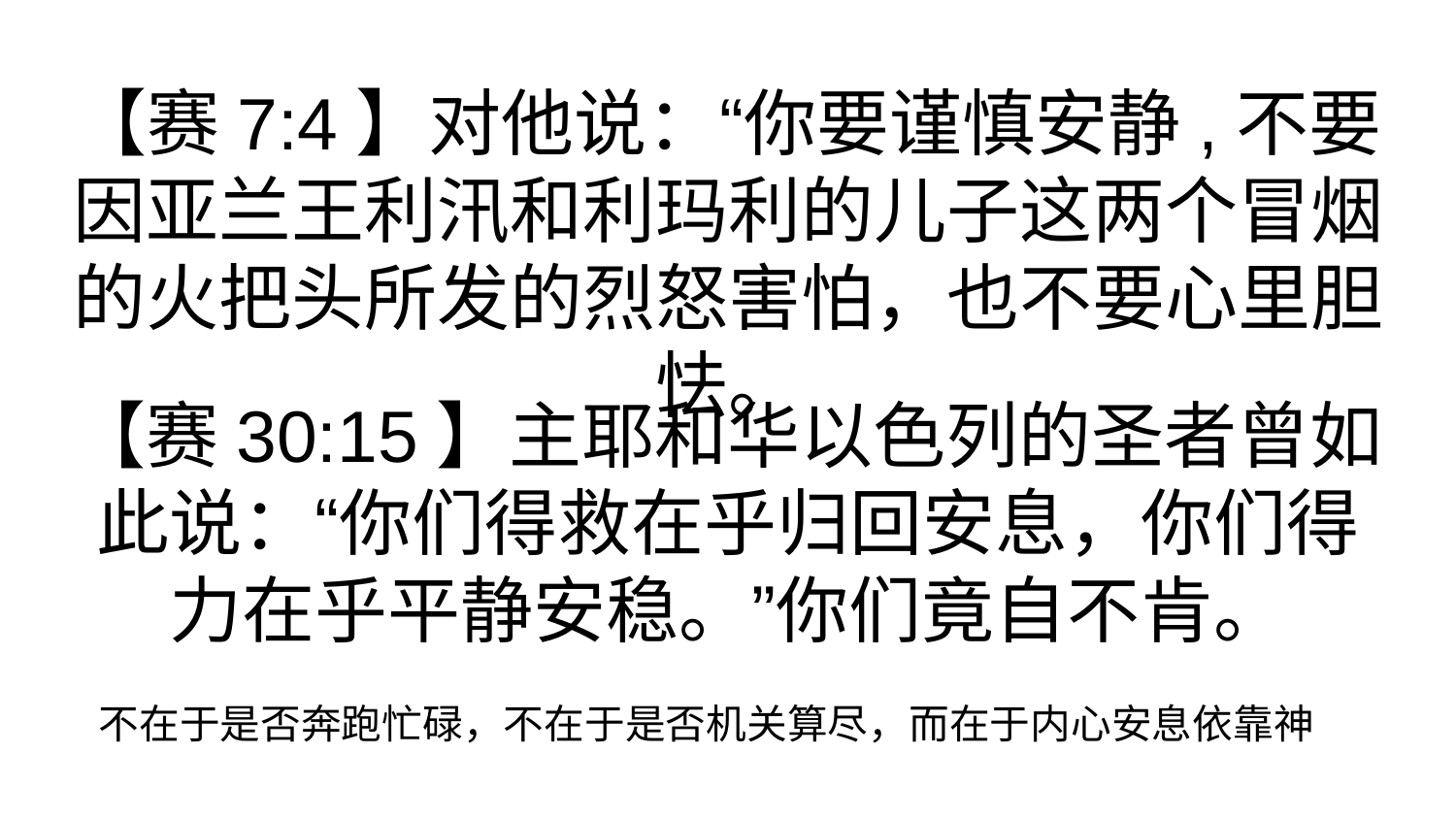

# 【赛7:4】对他说：“你要谨慎安静,不要因亚兰王利汛和利玛利的儿子这两个冒烟的火把头所发的烈怒害怕，也不要心里胆怯。
【赛30:15】主耶和华以色列的圣者曾如此说：“你们得救在乎归回安息，你们得力在乎平静安稳。”你们竟自不肯。
不在于是否奔跑忙碌，不在于是否机关算尽，而在于内心安息依靠神